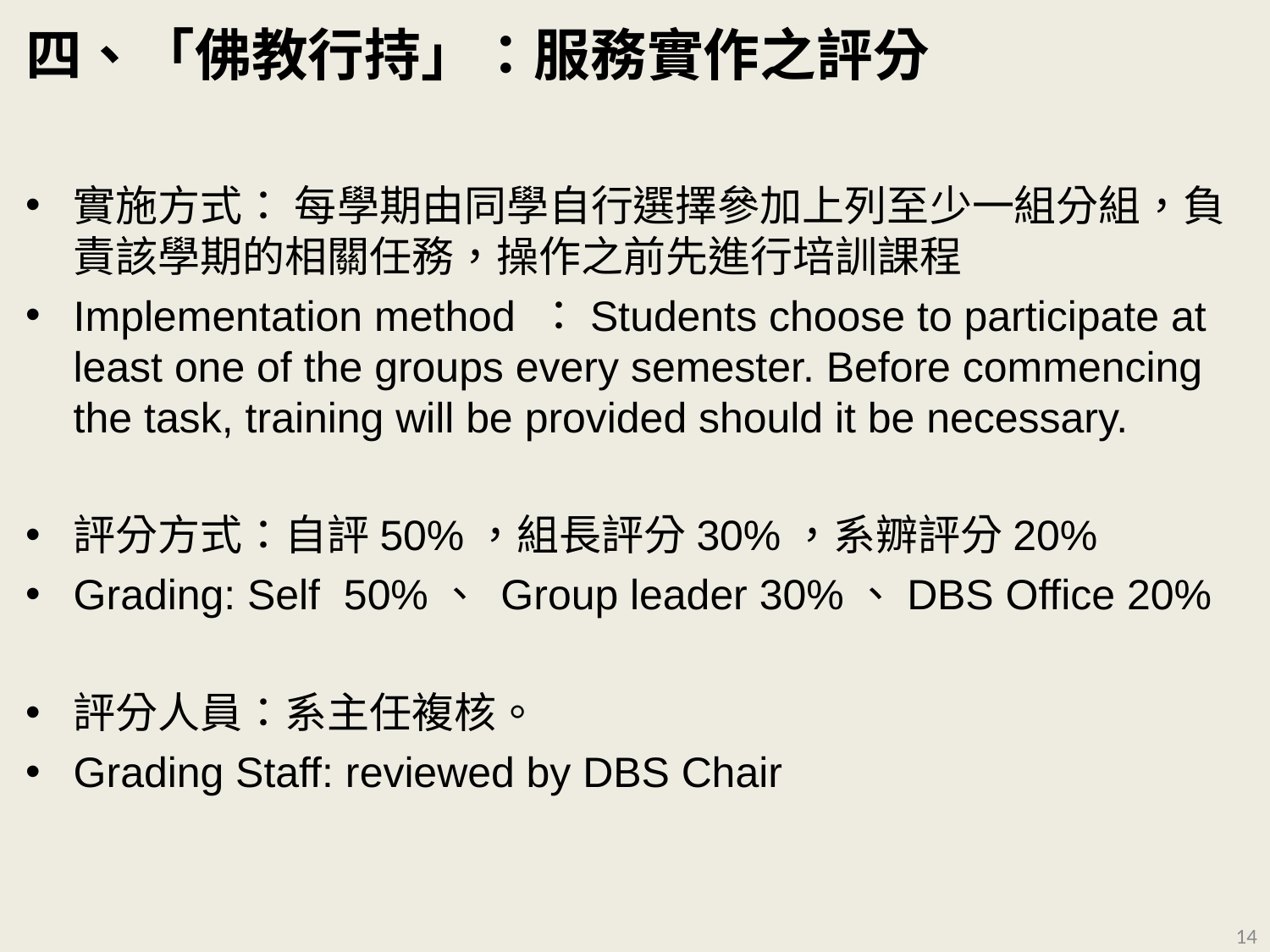

# 四、「佛教行持」：服務實作之評分
實施方式： 每學期由同學自行選擇參加上列至少一組分組，負責該學期的相關任務，操作之前先進行培訓課程
Implementation method ：Students choose to participate at least one of the groups every semester. Before commencing the task, training will be provided should it be necessary.

評分方式：自評50%，組長評分30%，系辧評分20%
Grading: Self  50%、 Group leader 30%、DBS Office 20%

評分人員：系主任複核。
Grading Staff: reviewed by DBS Chair

14